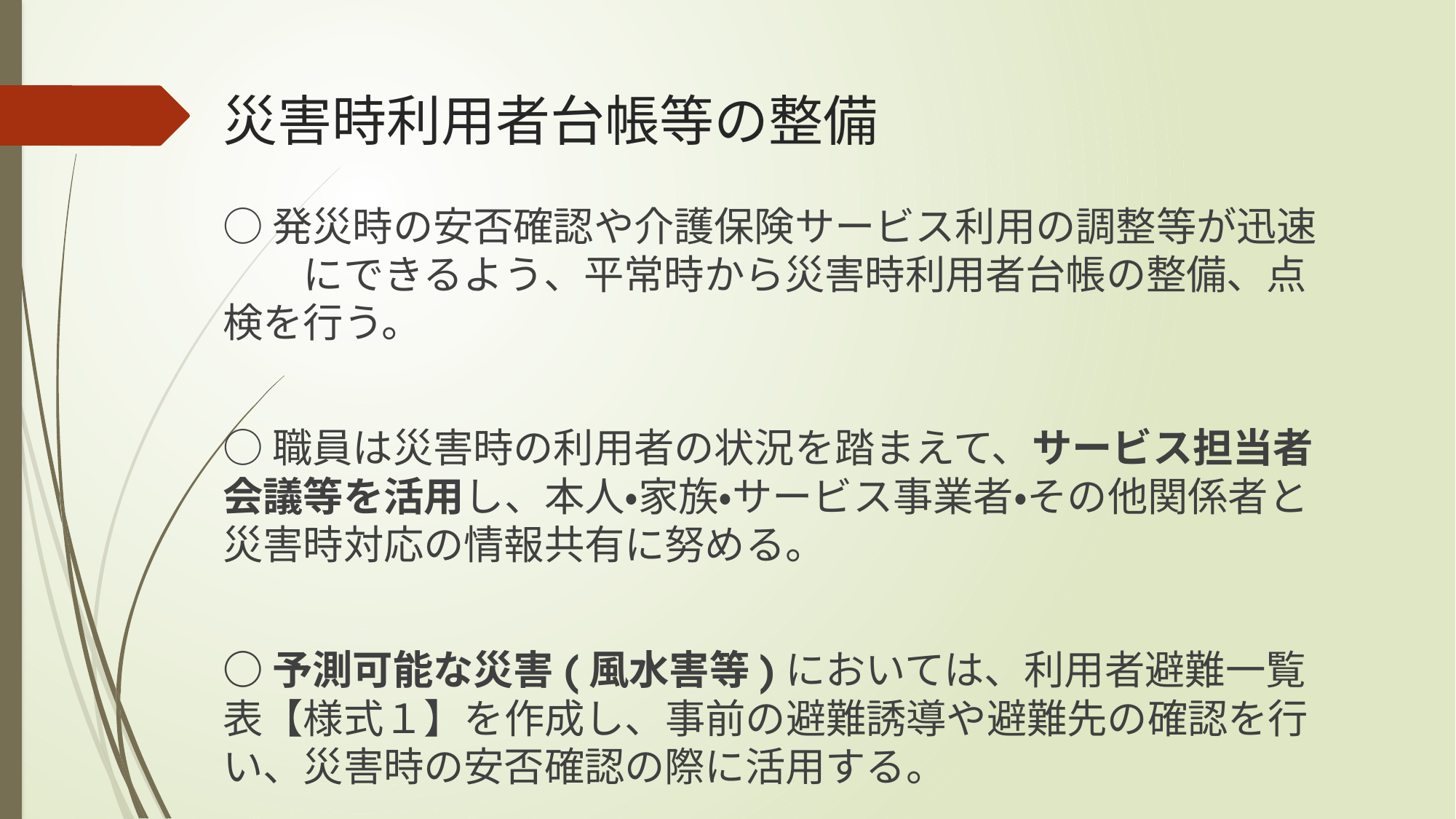

# 災害時利用者台帳等の整備
○発災時の安否確認や介護保険サービス利用の調整等が迅速　　にできるよう、平常時から災害時利用者台帳の整備、点検を行う。

○職員は災害時の利用者の状況を踏まえて、サービス担当者会議等を活用し、本人・家族・サービス事業者・その他関係者と災害時対応の情報共有に努める。

○予測可能な災害(風水害等)においては、利用者避難一覧表【様式１】を作成し、事前の避難誘導や避難先の確認を行い、災害時の安否確認の際に活用する。